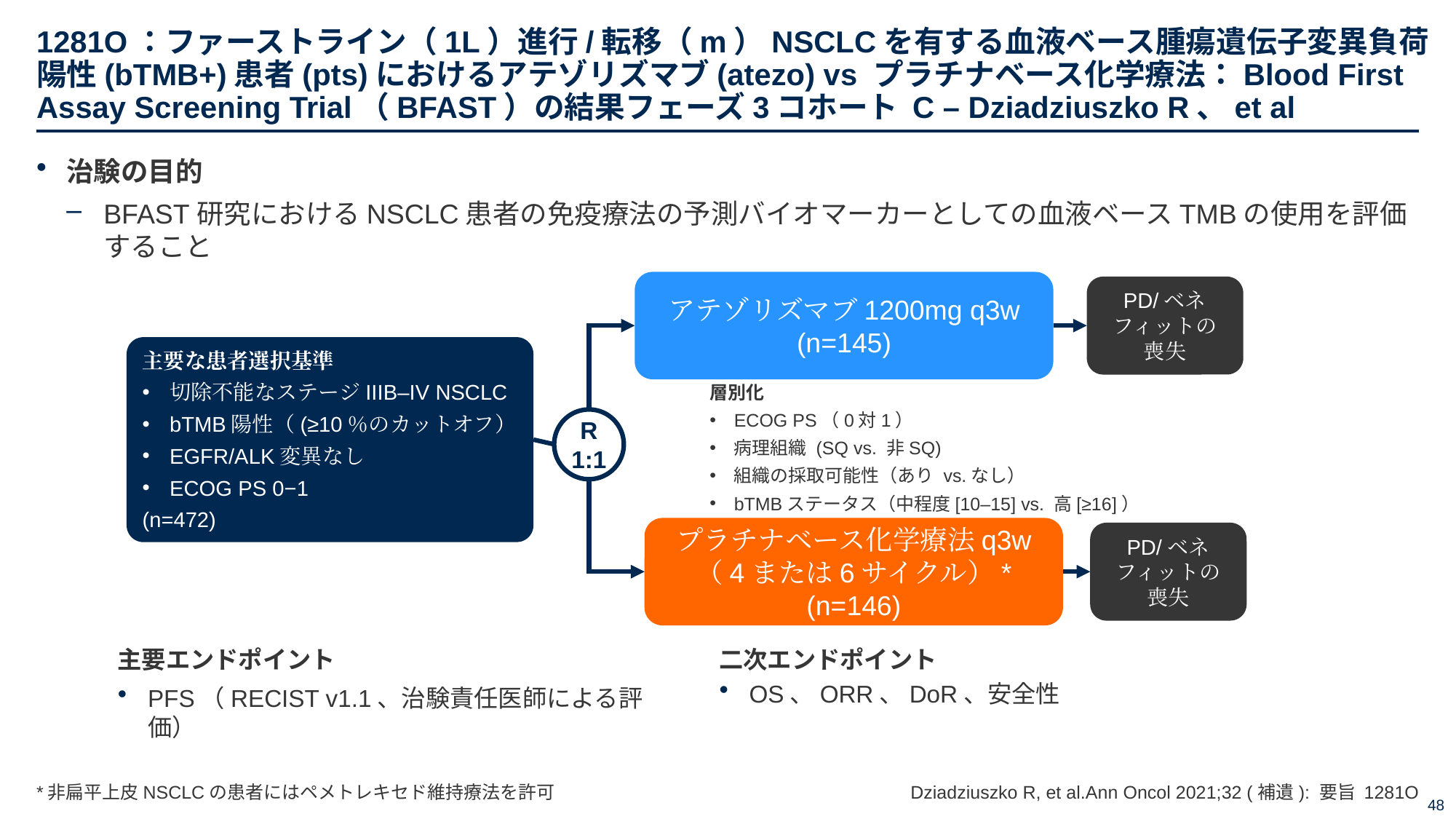

# 1281O：ファーストライン（1L）進行/転移（m）NSCLCを有する血液ベース腫瘍遺伝子変異負荷陽性(bTMB+)患者(pts)におけるアテゾリズマブ(atezo) vs プラチナベース化学療法：Blood First Assay Screening Trial（BFAST）の結果フェーズ3コホート C – Dziadziuszko R、et al
治験の目的
BFAST研究におけるNSCLC患者の免疫療法の予測バイオマーカーとしての血液ベースTMBの使用を評価すること
アテゾリズマブ1200mg q3w
(n=145)
PD/ベネフィットの喪失
主要な患者選択基準
切除不能なステージIIIB–IV NSCLC
bTMB陽性（(≥10％のカットオフ）
EGFR/ALK変異なし
ECOG PS 0−1
(n=472)
層別化
ECOG PS（0対1）
病理組織 (SQ vs. 非SQ)
組織の採取可能性（あり vs.なし）
bTMBステータス（中程度[10–15] vs. 高[≥16]）

R
1:1
プラチナベース化学療法q3w
（4または6サイクル）*
(n=146)
PD/ベネフィットの喪失
主要エンドポイント
PFS（RECIST v1.1、治験責任医師による評価）

二次エンドポイント
OS、ORR、DoR、安全性
*非扁平上皮NSCLCの患者にはペメトレキセド維持療法を許可
Dziadziuszko R, et al.Ann Oncol 2021;32 (補遺): 要旨 1281O